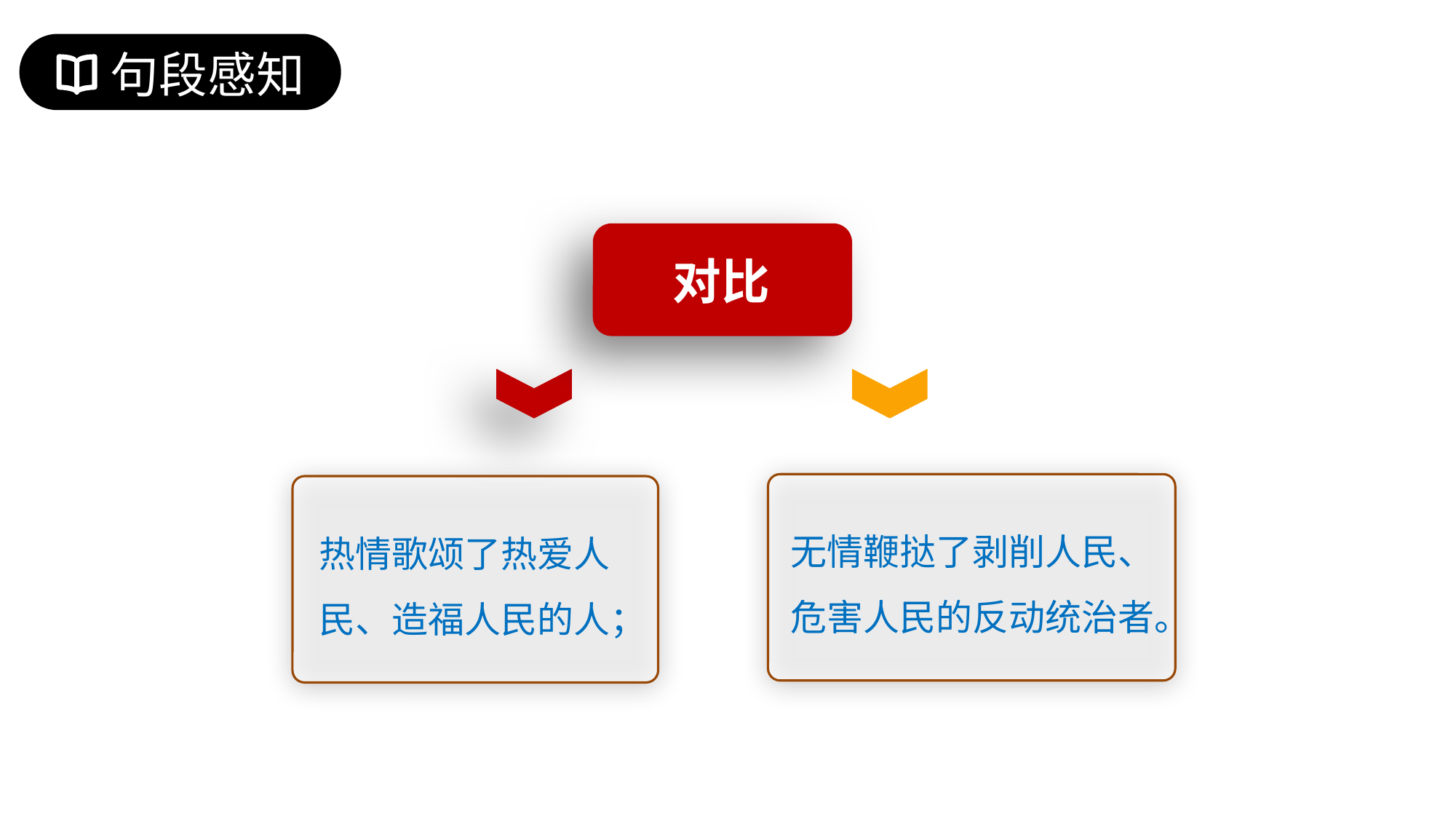

句段感知

对比
对比

无情鞭挞了剥削人民、危害人民的反动统治者。

热情歌颂了热爱人民、造福人民的人；